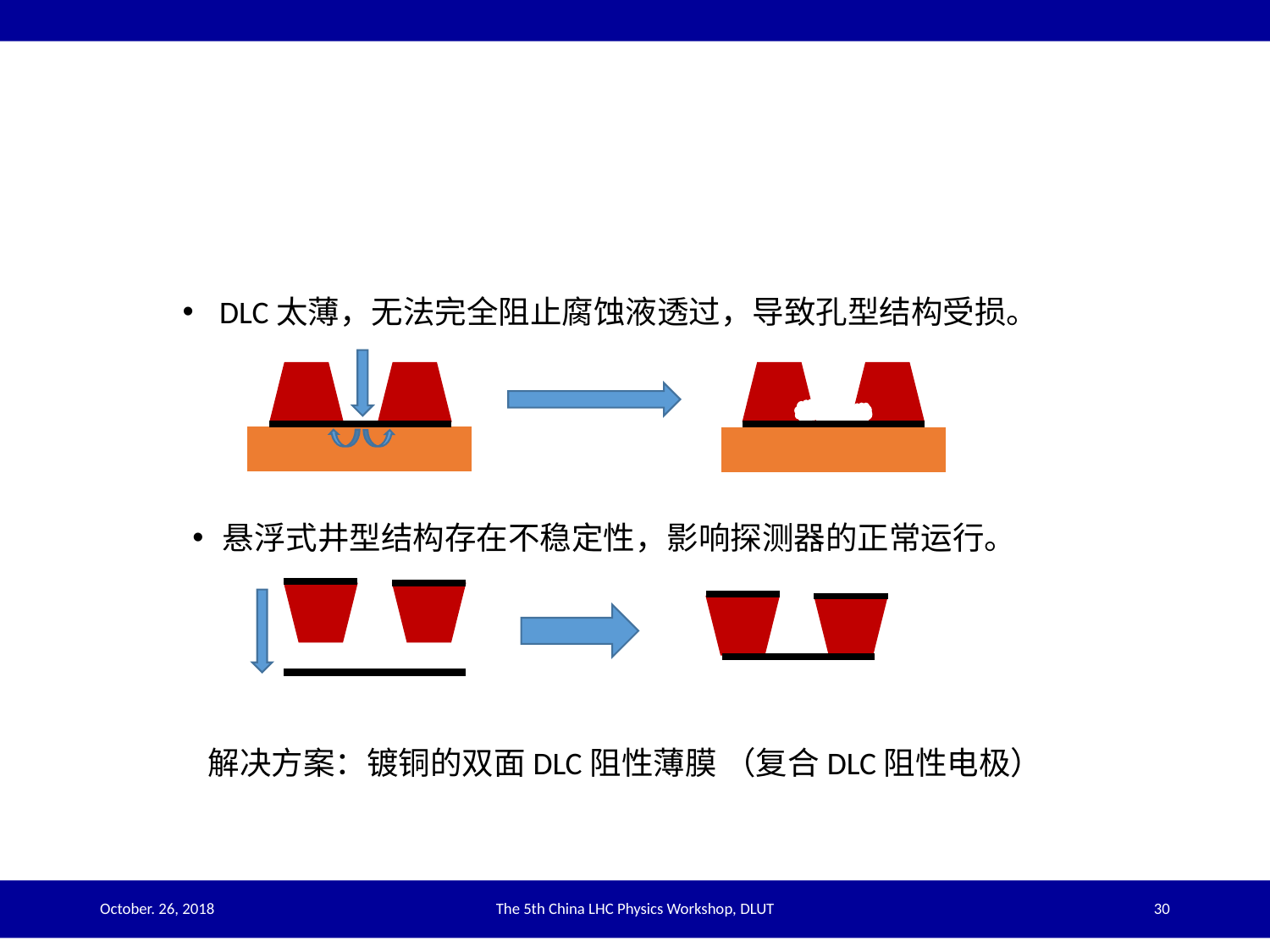

# DLC阻型电极 → DLC+Cu阻型电极
 DLC太薄，无法完全阻止腐蚀液透过，导致孔型结构受损。

悬浮式井型结构存在不稳定性，影响探测器的正常运行。

解决方案：镀铜的双面DLC阻性薄膜 （复合DLC阻性电极）
October. 26, 2018
The 5th China LHC Physics Workshop, DLUT
30